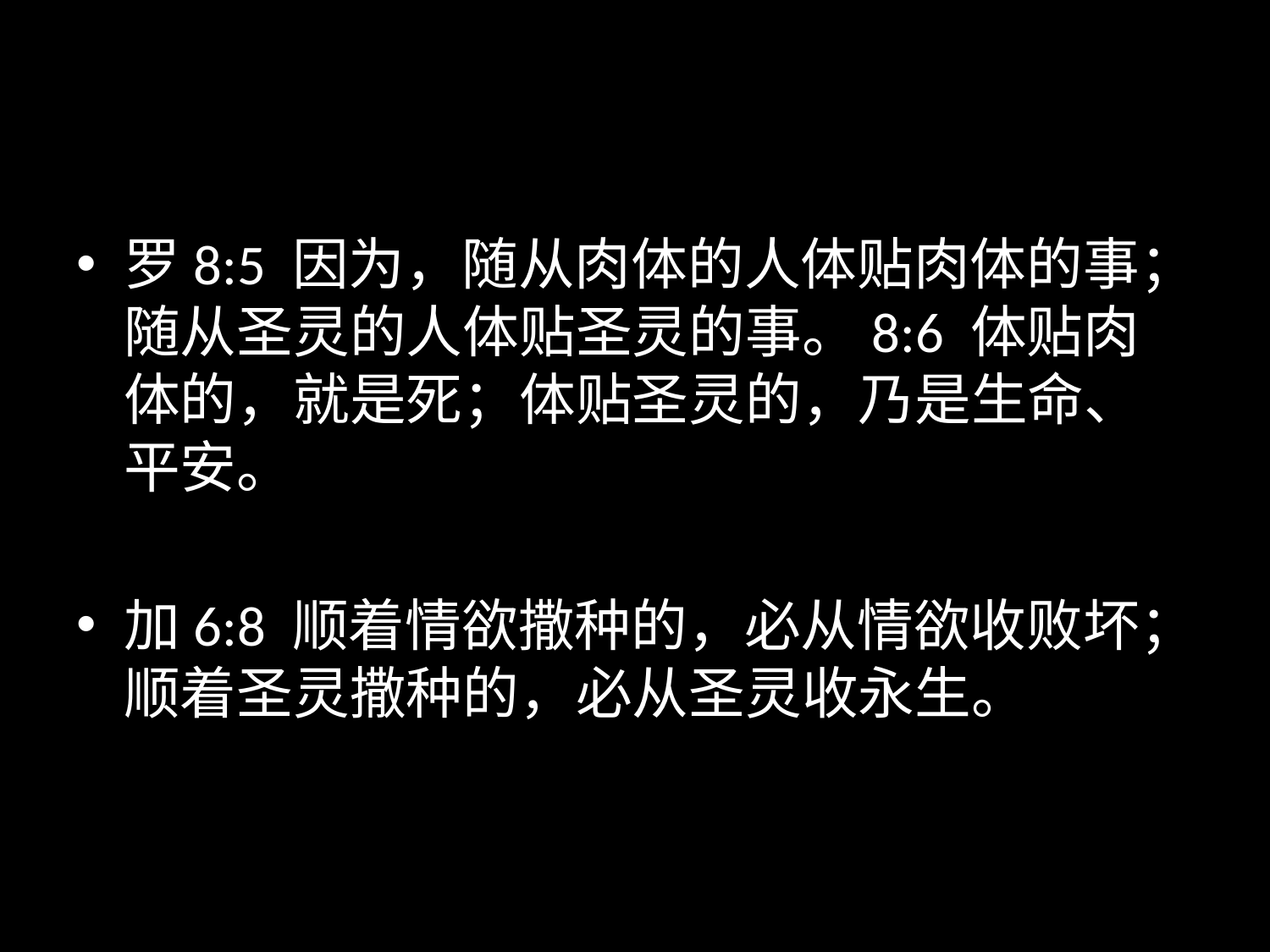

#
罗8:5 因为，随从肉体的人体贴肉体的事；随从圣灵的人体贴圣灵的事。8:6 体贴肉体的，就是死；体贴圣灵的，乃是生命、平安。

加6:8 顺着情欲撒种的，必从情欲收败坏；顺着圣灵撒种的，必从圣灵收永生。